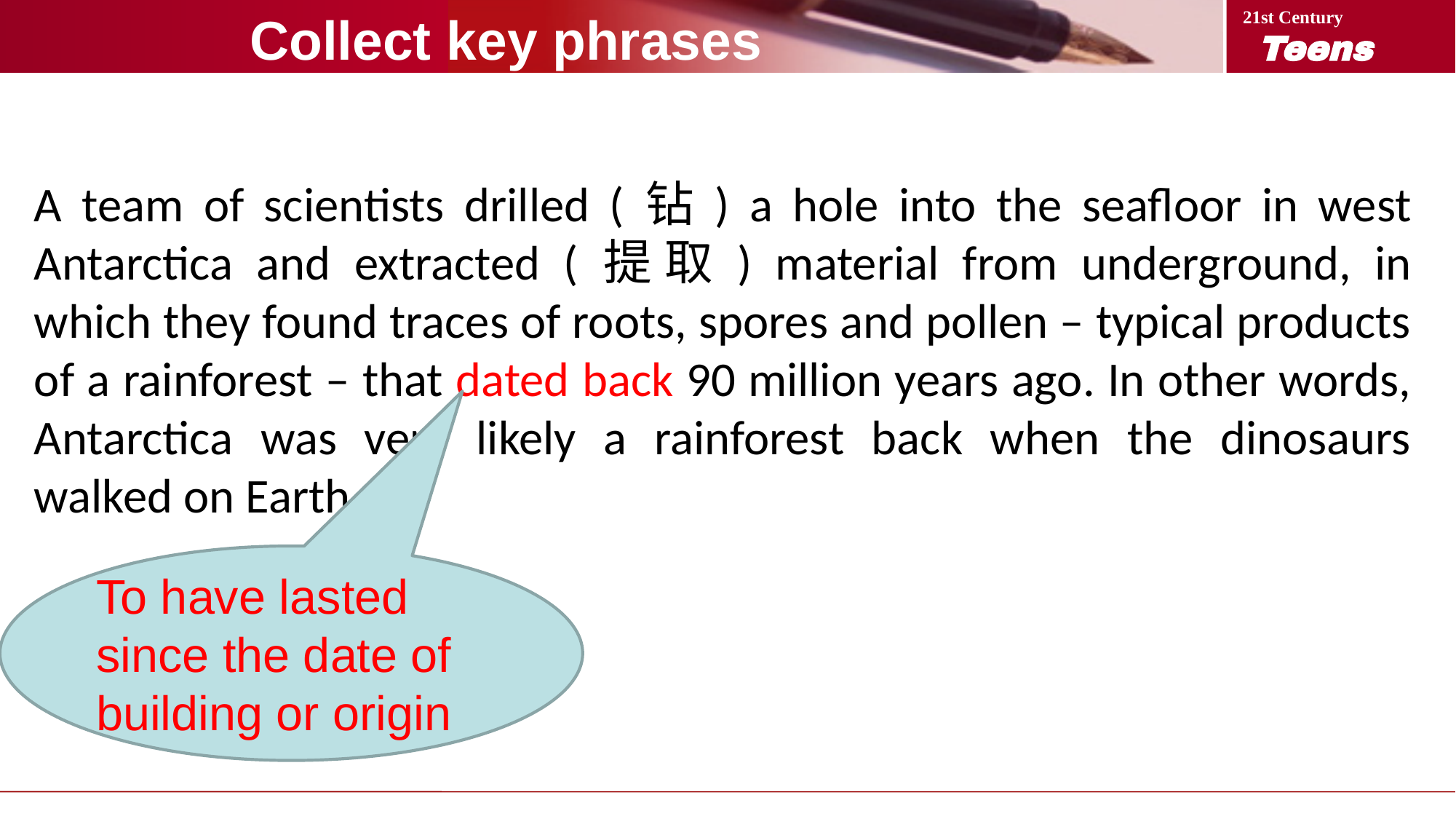

Collect key phrases
A team of scientists drilled (钻) a hole into the seafloor in west Antarctica and extracted (提取) material from underground, in which they found traces of roots, spores and pollen – typical products of a rainforest – that dated back 90 million years ago. In other words, Antarctica was very likely a rainforest back when the dinosaurs walked on Earth.

To have lasted since the date of building or origin